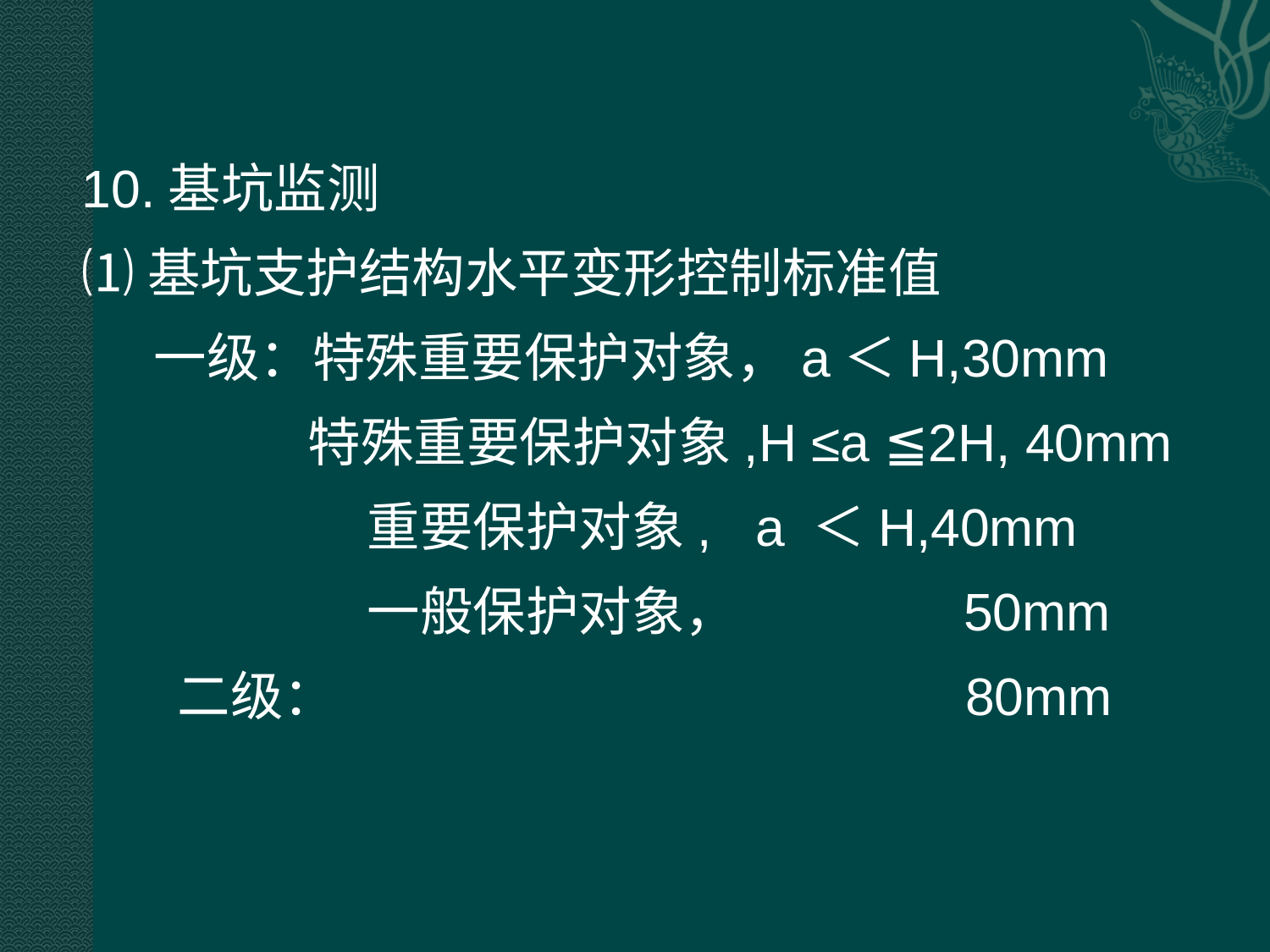

10.基坑监测
⑴基坑支护结构水平变形控制标准值
     一级：特殊重要保护对象，a＜H,30mm
                  特殊重要保护对象,H ≤a ≦2H, 40mm
                       重要保护对象,   a ＜H,40mm
                       一般保护对象，                  50mm
       二级：                                                    80mm